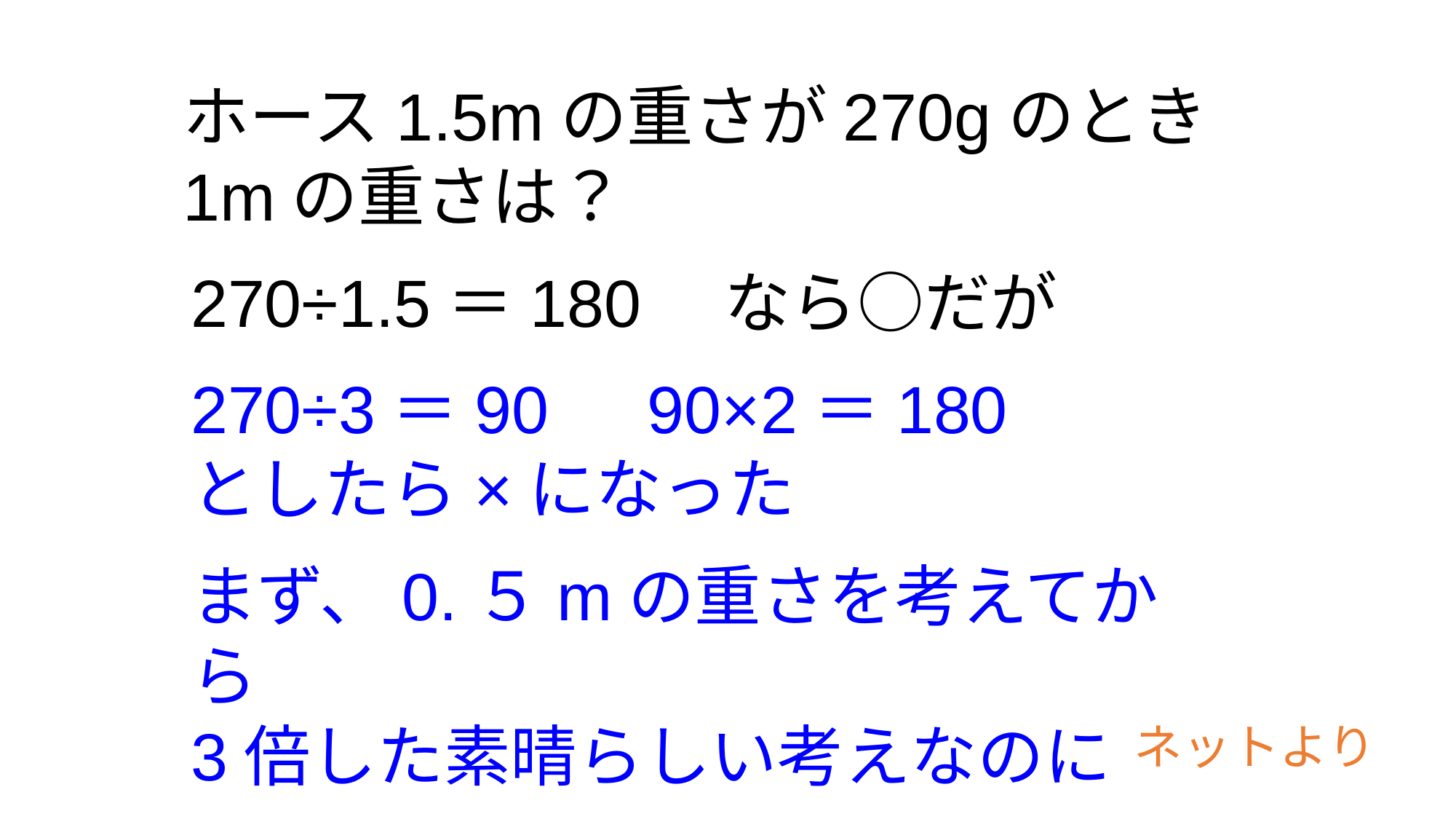

ホース1.5mの重さが270gのとき
1mの重さは？
270÷1.5＝180　なら○だが
270÷3＝90　90×2＝180
としたら×になった
まず、0.５mの重さを考えてから
3倍した素晴らしい考えなのに
ネットより